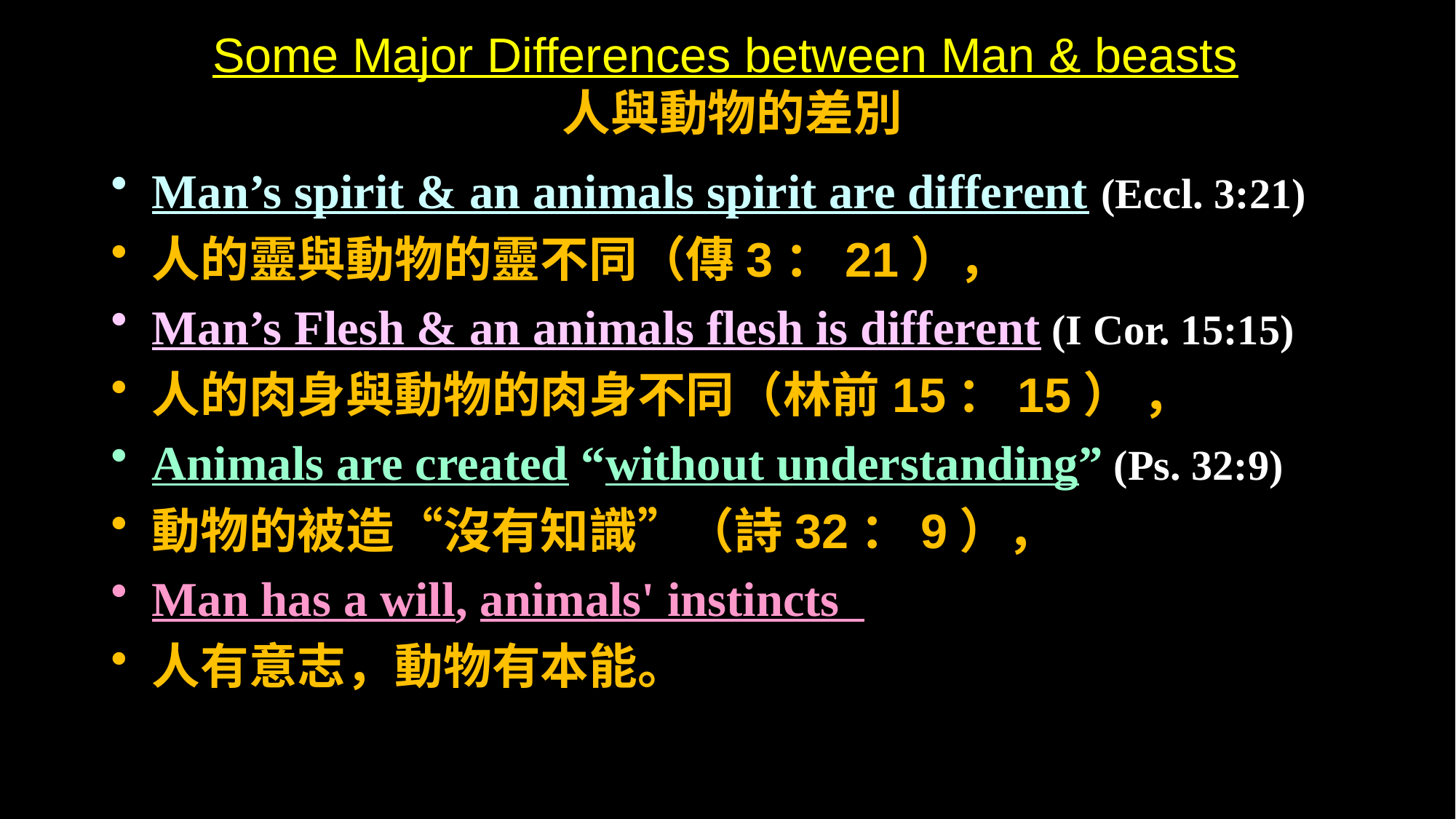

# Some Major Differences between Man & beasts 人與動物的差別
Man’s spirit & an animals spirit are different (Eccl. 3:21)
人的靈與動物的靈不同（傳3：21），rth?
Man’s Flesh & an animals flesh is different (I Cor. 15:15)
人的肉身與動物的肉身不同（林前15：15） ，
Animals are created “without understanding” (Ps. 32:9)
動物的被造“沒有知識”（詩32：9），
Man has a will, animals' instincts
人有意志，動物有本能。